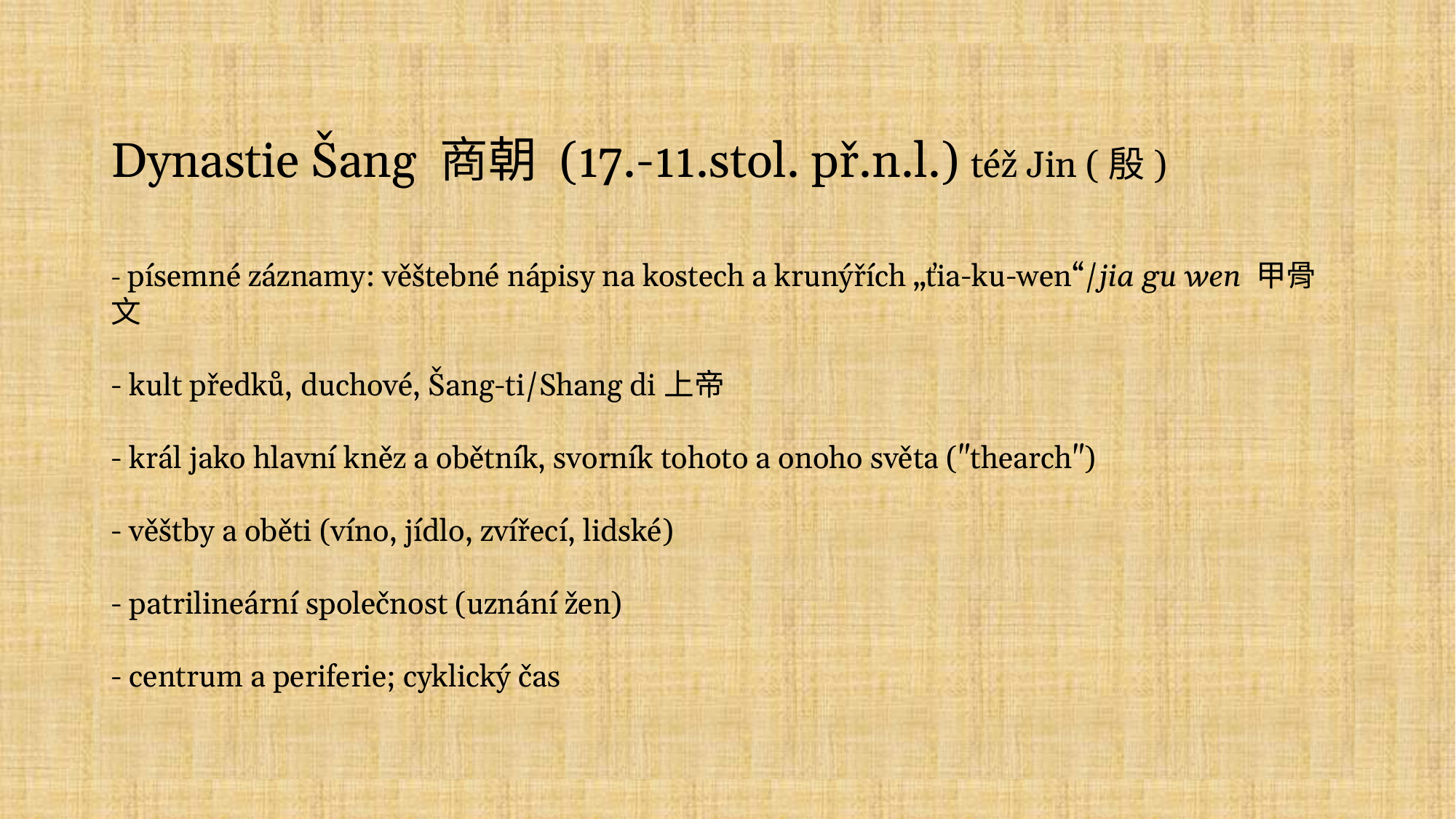

# Dynastie Šang 商朝 (17.-11.stol. př.n.l.) též Jin (殷) - písemné záznamy: věštebné nápisy na kostech a krunýřích „ťia-ku-wen“/jia gu wen 甲骨文 - kult předků, duchové, Šang-ti/Shang di上帝 - král jako hlavní kněz a obětník, svorník tohoto a onoho světa ("thearch") - věštby a oběti (víno, jídlo, zvířecí, lidské) - patrilineární společnost (uznání žen) - centrum a periferie; cyklický čas